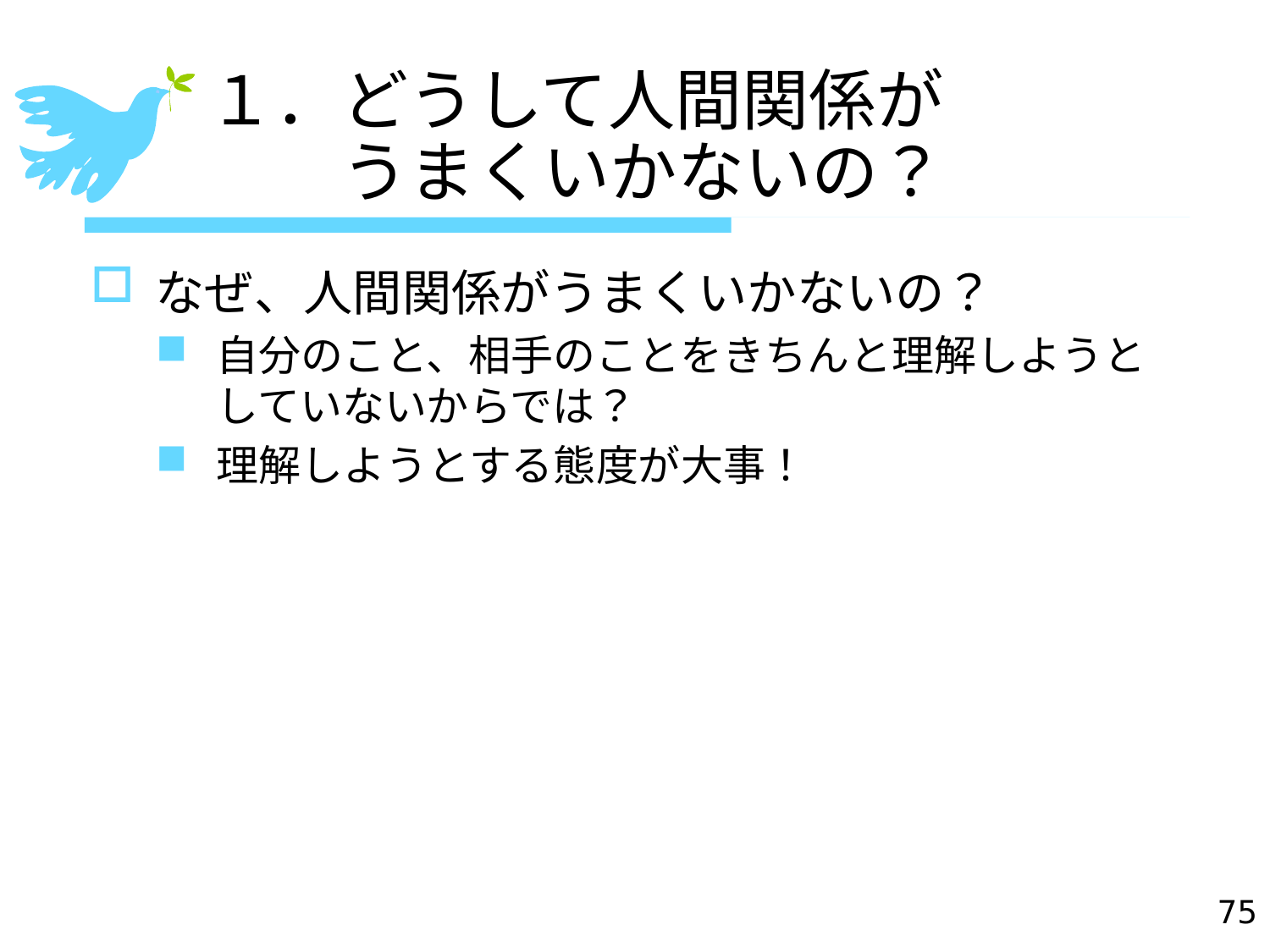

# １．どうして人間関係が 　　うまくいかないの？
なぜ、人間関係がうまくいかないの？
自分のこと、相手のことをきちんと理解しようとしていないからでは？
理解しようとする態度が大事！

75